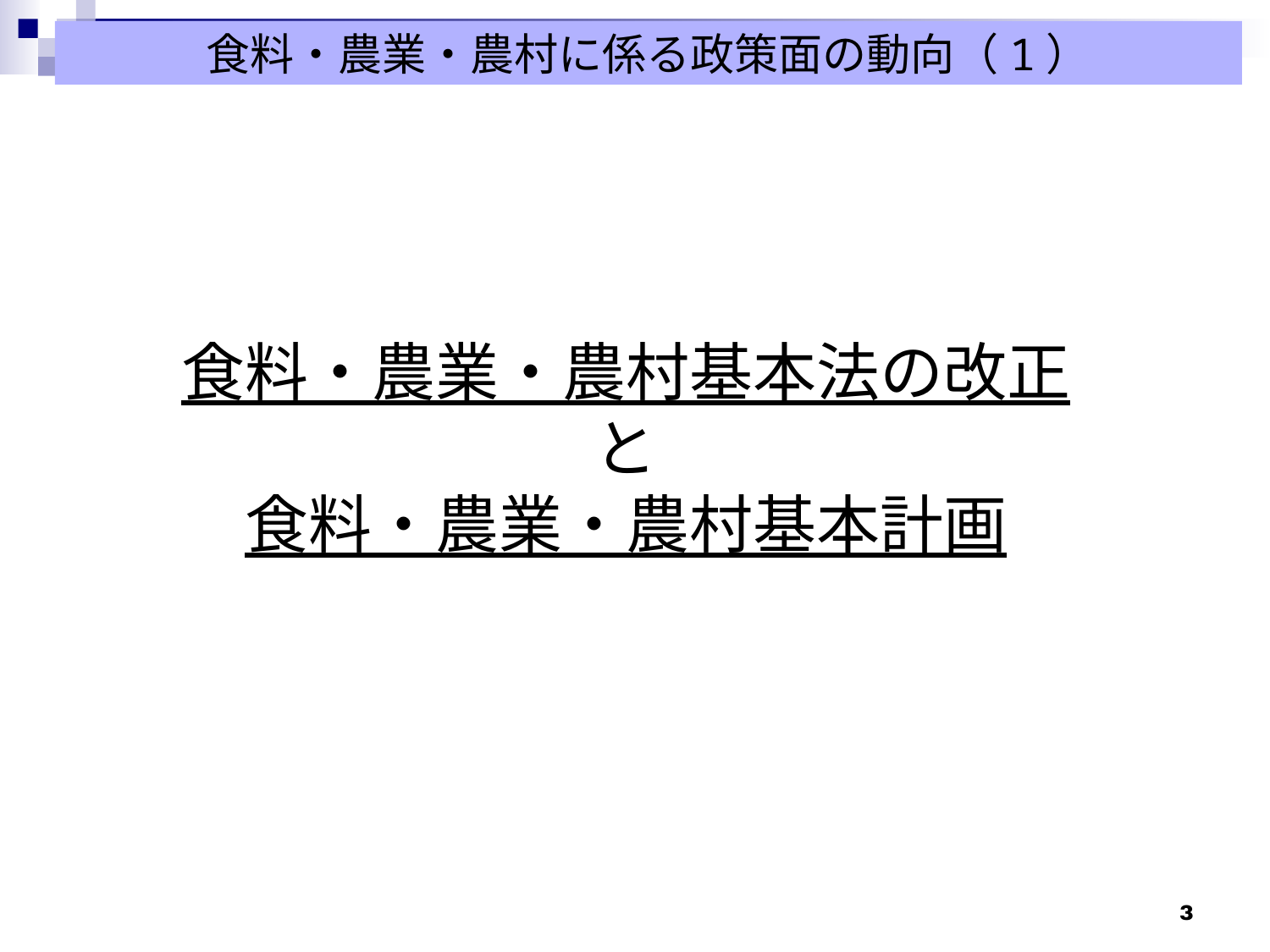

食料・農業・農村に係る政策面の動向（1）
食料・農業・農村基本法の改正
と
食料・農業・農村基本計画
3